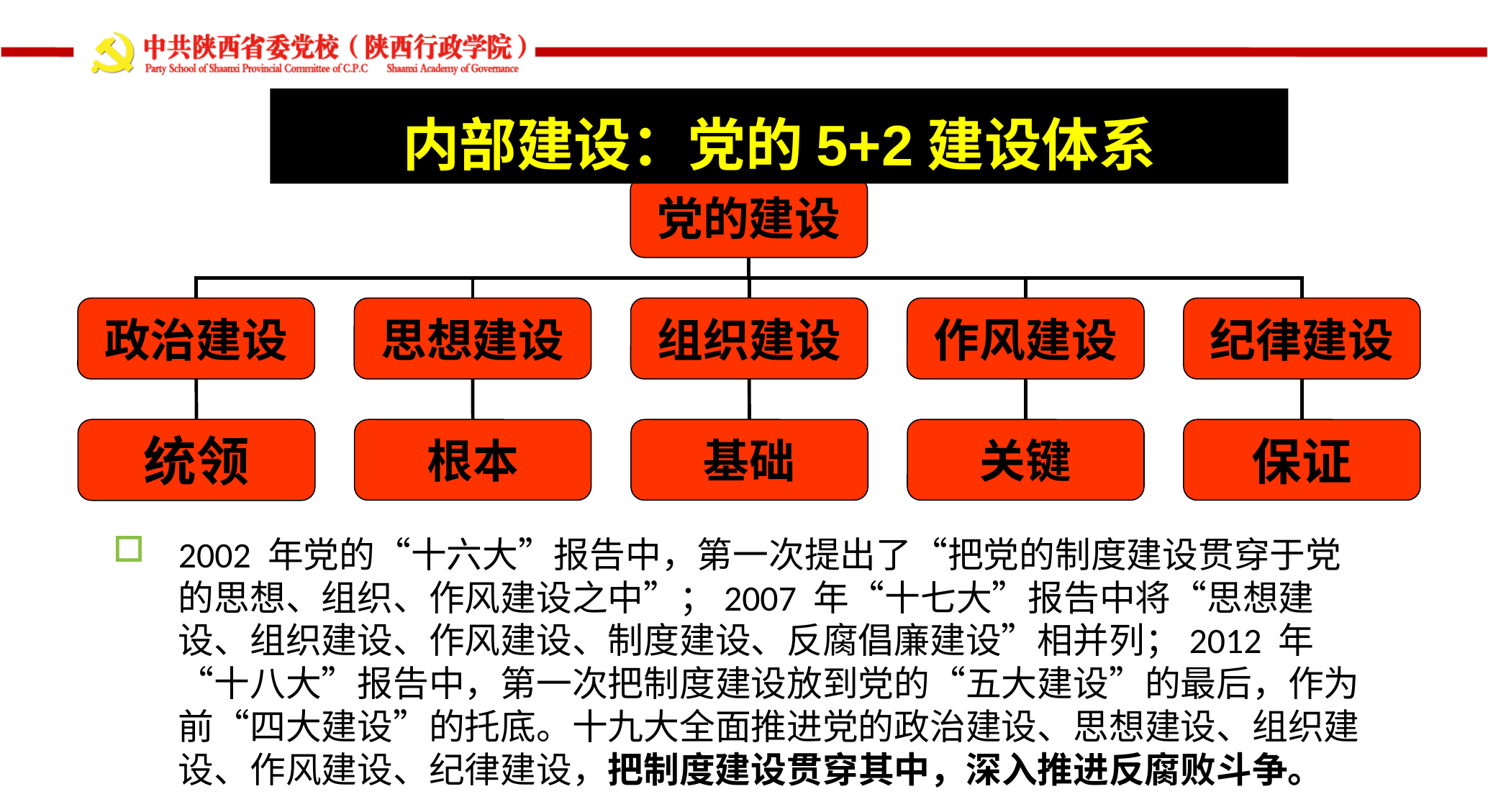

内部建设：党的5+2建设体系

党的建设
政治建设
思想建设
组织建设
作风建设
纪律建设
统领
根本
基础
关键
保证
2002 年党的“十六大”报告中，第一次提出了“把党的制度建设贯穿于党的思想、组织、作风建设之中”；2007 年“十七大”报告中将“思想建设、组织建设、作风建设、制度建设、反腐倡廉建设”相并列；2012 年“十八大”报告中，第一次把制度建设放到党的“五大建设”的最后，作为前“四大建设”的托底。十九大全面推进党的政治建设、思想建设、组织建设、作风建设、纪律建设，把制度建设贯穿其中，深入推进反腐败斗争。